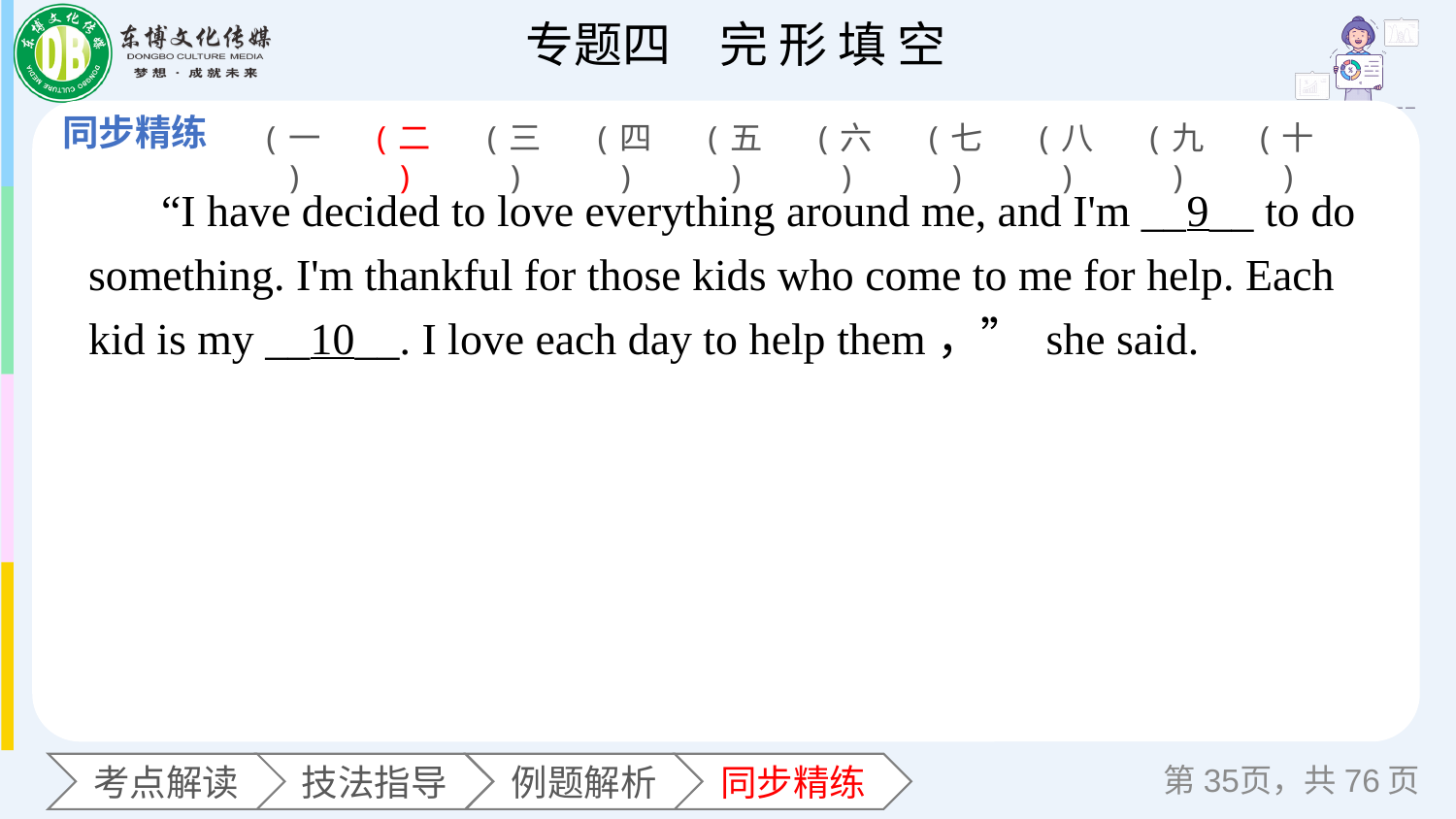

(一)
(二)
(三)
(四)
(五)
(六)
(七)
(八)
(九)
(十)
“I have decided to love everything around me, and I'm __9__ to do something. I'm thankful for those kids who come to me for help. Each kid is my __10__. I love each day to help them，” she said.
第35页，共76页